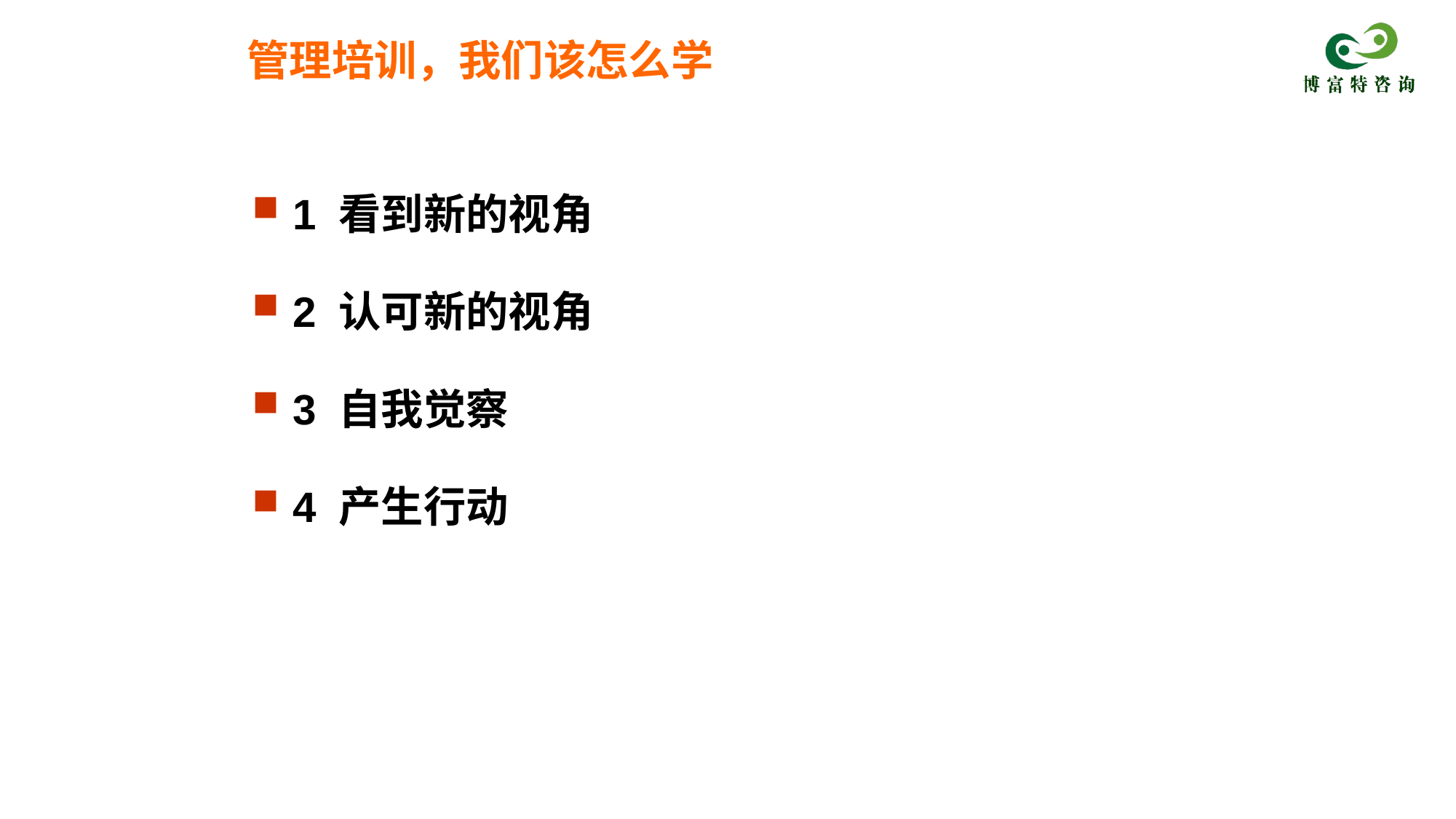

管理培训，我们该怎么学
1 看到新的视角
2 认可新的视角
3 自我觉察
4 产生行动